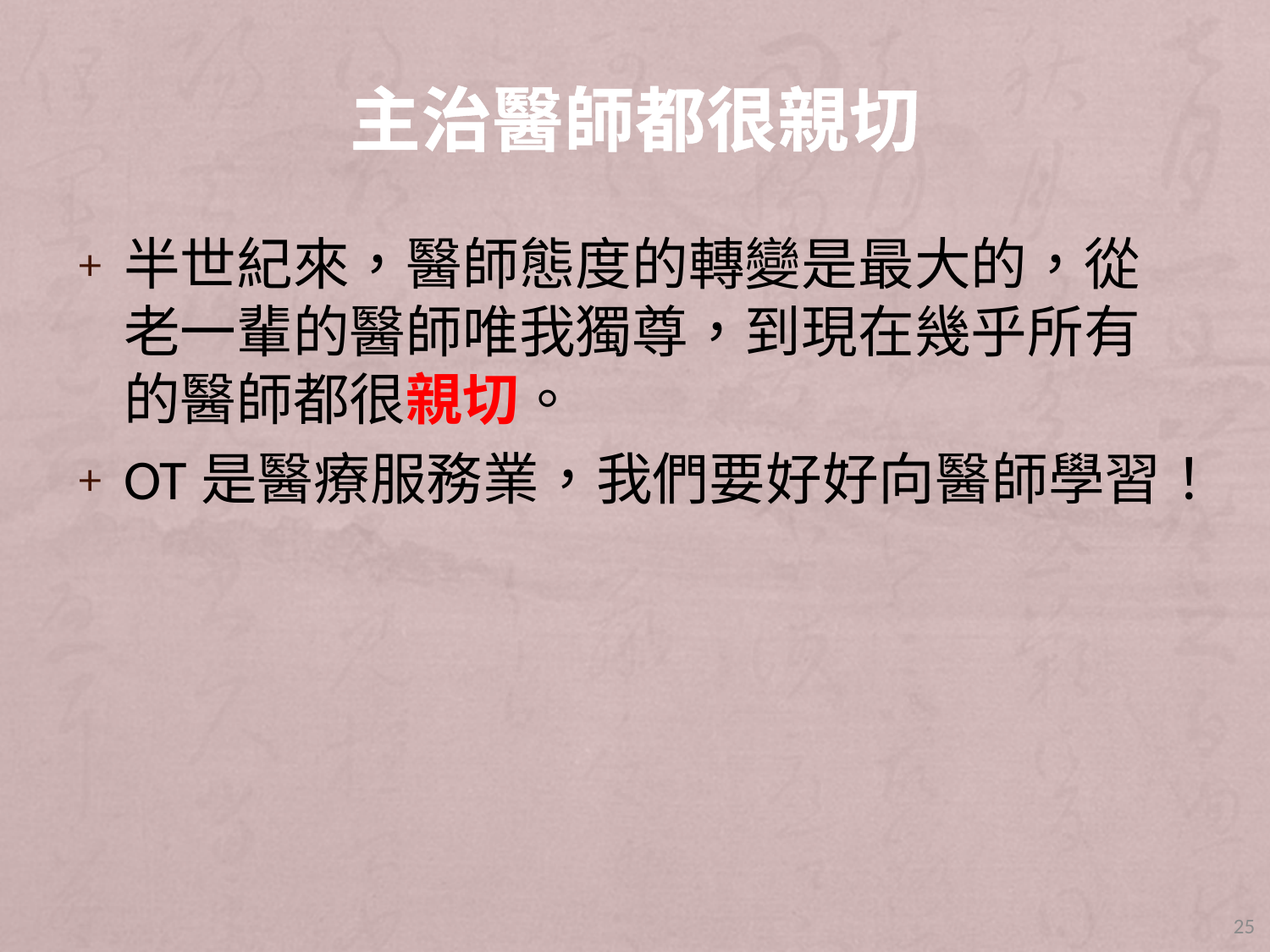

# 主治醫師都很親切
半世紀來，醫師態度的轉變是最大的，從老一輩的醫師唯我獨尊，到現在幾乎所有的醫師都很親切。
OT是醫療服務業，我們要好好向醫師學習！

25